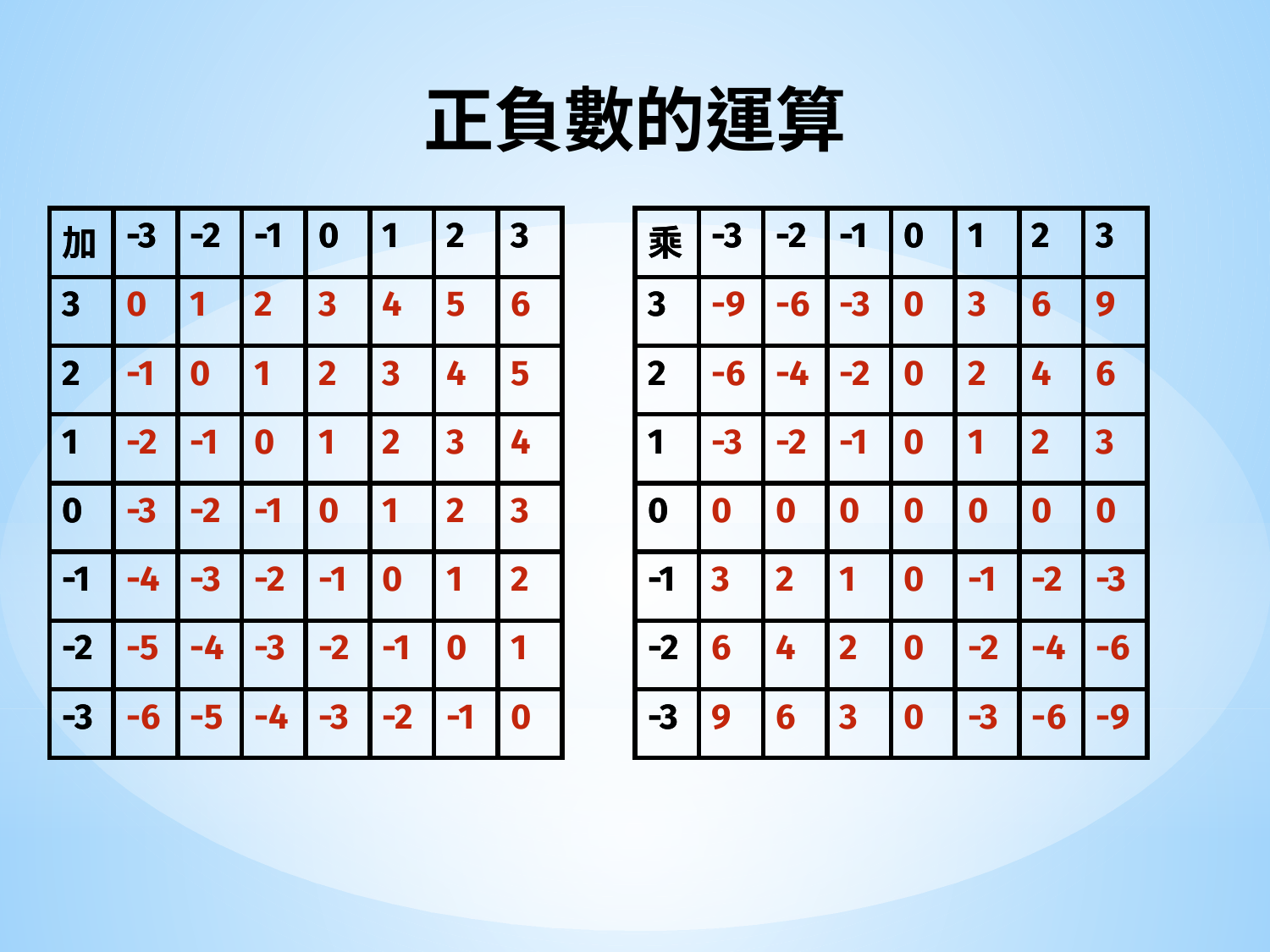

# 正負數的運算
| 加 | -3 | -2 | -1 | 0 | 1 | 2 | 3 |
| --- | --- | --- | --- | --- | --- | --- | --- |
| 3 |  |  |  |  |  |  |  |
| 2 |  |  |  |  |  |  |  |
| 1 |  |  |  |  |  |  |  |
| 0 |  |  |  |  |  |  |  |
| -1 |  |  |  |  |  |  |  |
| -2 |  |  |  |  |  |  |  |
| -3 |  |  |  |  |  |  |  |
| 加 | -3 | -2 | -1 | 0 | 1 | 2 | 3 |
| --- | --- | --- | --- | --- | --- | --- | --- |
| 3 | 0 | 1 | 2 | 3 | 4 | 5 | 6 |
| 2 | -1 | 0 | 1 | 2 | 3 | 4 | 5 |
| 1 | -2 | -1 | 0 | 1 | 2 | 3 | 4 |
| 0 | -3 | -2 | -1 | 0 | 1 | 2 | 3 |
| -1 | -4 | -3 | -2 | -1 | 0 | 1 | 2 |
| -2 | -5 | -4 | -3 | -2 | -1 | 0 | 1 |
| -3 | -6 | -5 | -4 | -3 | -2 | -1 | 0 |
| 乘 | -3 | -2 | -1 | 0 | 1 | 2 | 3 |
| --- | --- | --- | --- | --- | --- | --- | --- |
| 3 |  |  |  |  |  |  |  |
| 2 |  |  |  |  |  |  |  |
| 1 |  |  |  |  |  |  |  |
| 0 |  |  |  |  |  |  |  |
| -1 |  |  |  |  |  |  |  |
| -2 |  |  |  |  |  |  |  |
| -3 |  |  |  |  |  |  |  |
| 乘 | -3 | -2 | -1 | 0 | 1 | 2 | 3 |
| --- | --- | --- | --- | --- | --- | --- | --- |
| 3 | -9 | -6 | -3 | 0 | 3 | 6 | 9 |
| 2 | -6 | -4 | -2 | 0 | 2 | 4 | 6 |
| 1 | -3 | -2 | -1 | 0 | 1 | 2 | 3 |
| 0 | 0 | 0 | 0 | 0 | 0 | 0 | 0 |
| -1 | 3 | 2 | 1 | 0 | -1 | -2 | -3 |
| -2 | 6 | 4 | 2 | 0 | -2 | -4 | -6 |
| -3 | 9 | 6 | 3 | 0 | -3 | -6 | -9 |